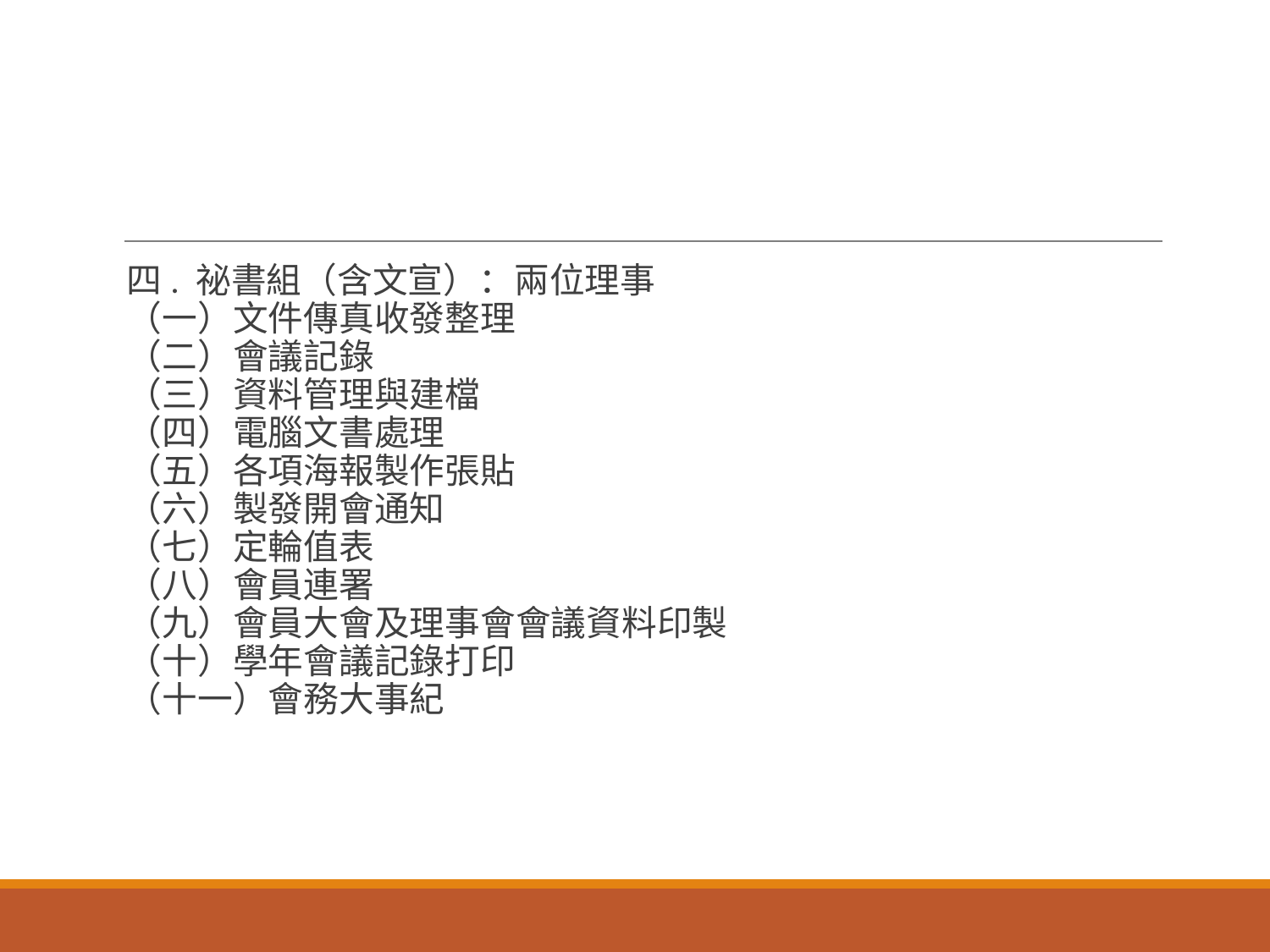

#
四. 祕書組（含文宣）：兩位理事 
（一）文件傳真收發整理
（二）會議記錄
（三）資料管理與建檔
（四）電腦文書處理
（五）各項海報製作張貼
（六）製發開會通知
（七）定輪值表
（八）會員連署
（九）會員大會及理事會會議資料印製
（十）學年會議記錄打印
（十一）會務大事紀